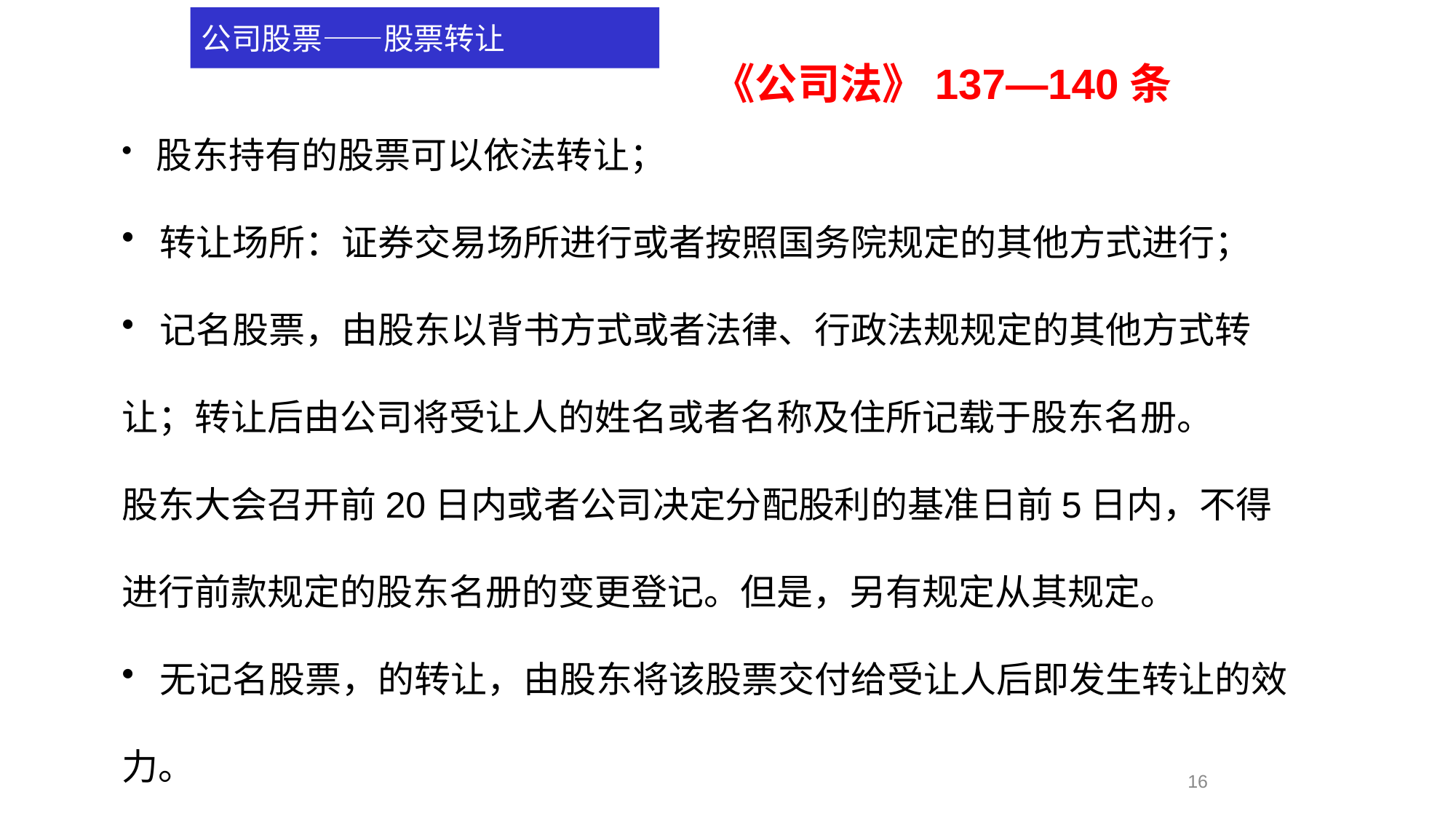

公司股票——股票转让
《公司法》137—140条
  股东持有的股票可以依法转让；
  转让场所：证券交易场所进行或者按照国务院规定的其他方式进行；
  记名股票，由股东以背书方式或者法律、行政法规规定的其他方式转让；转让后由公司将受让人的姓名或者名称及住所记载于股东名册。
股东大会召开前20日内或者公司决定分配股利的基准日前5日内，不得进行前款规定的股东名册的变更登记。但是，另有规定从其规定。
  无记名股票，的转让，由股东将该股票交付给受让人后即发生转让的效力。
16